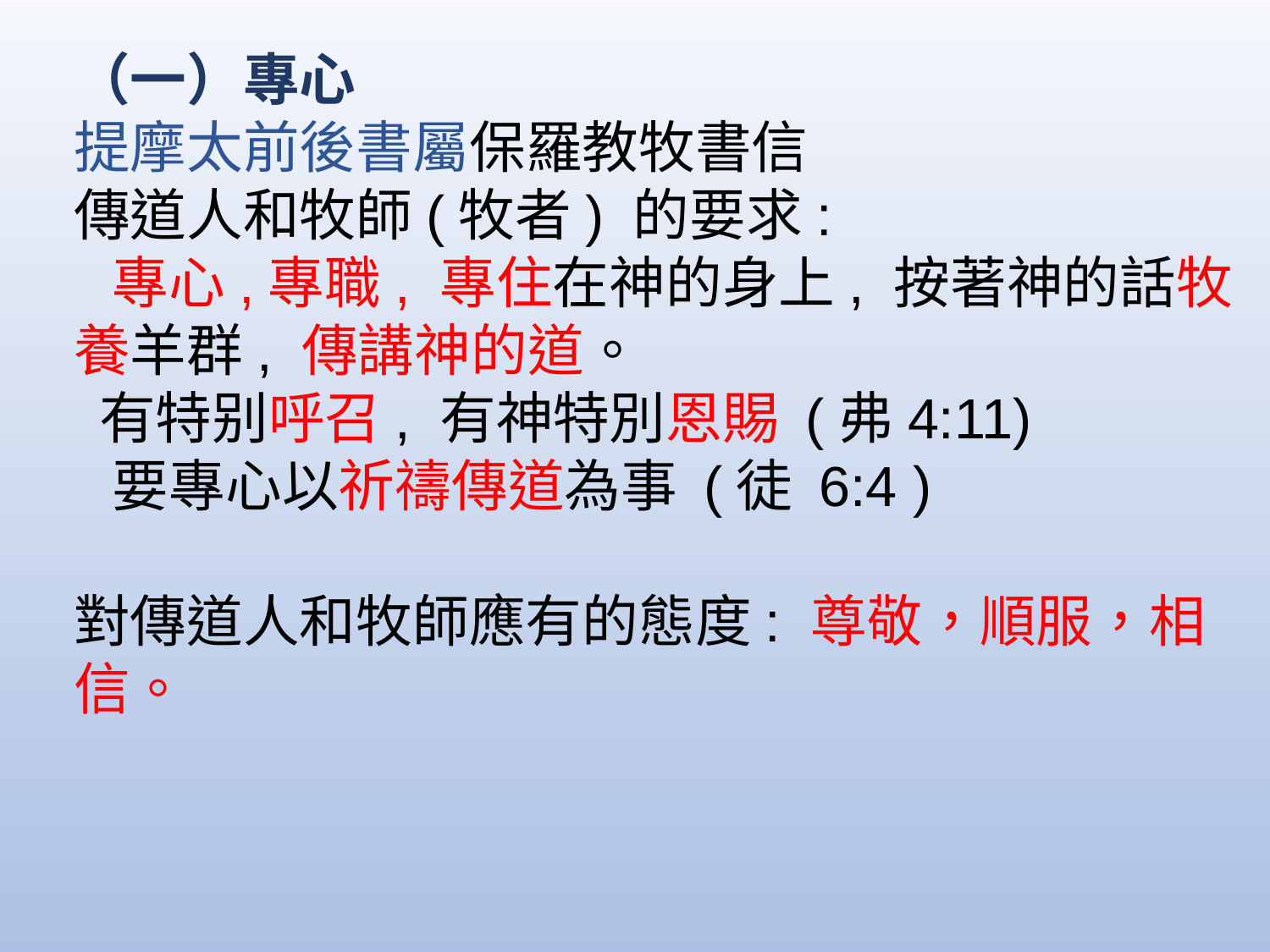

（一）專心
提摩太前後書屬保羅教牧書信
傳道人和牧師(牧者) 的要求:
  專心,專職, 專住在神的身上, 按著神的話牧養羊群, 傳講神的道。
  有特别呼召, 有神特別恩賜 (弗4:11)
  要專心以祈禱傳道為事 (徒 6:4 )

對傳道人和牧師應有的態度: 尊敬，順服，相信。